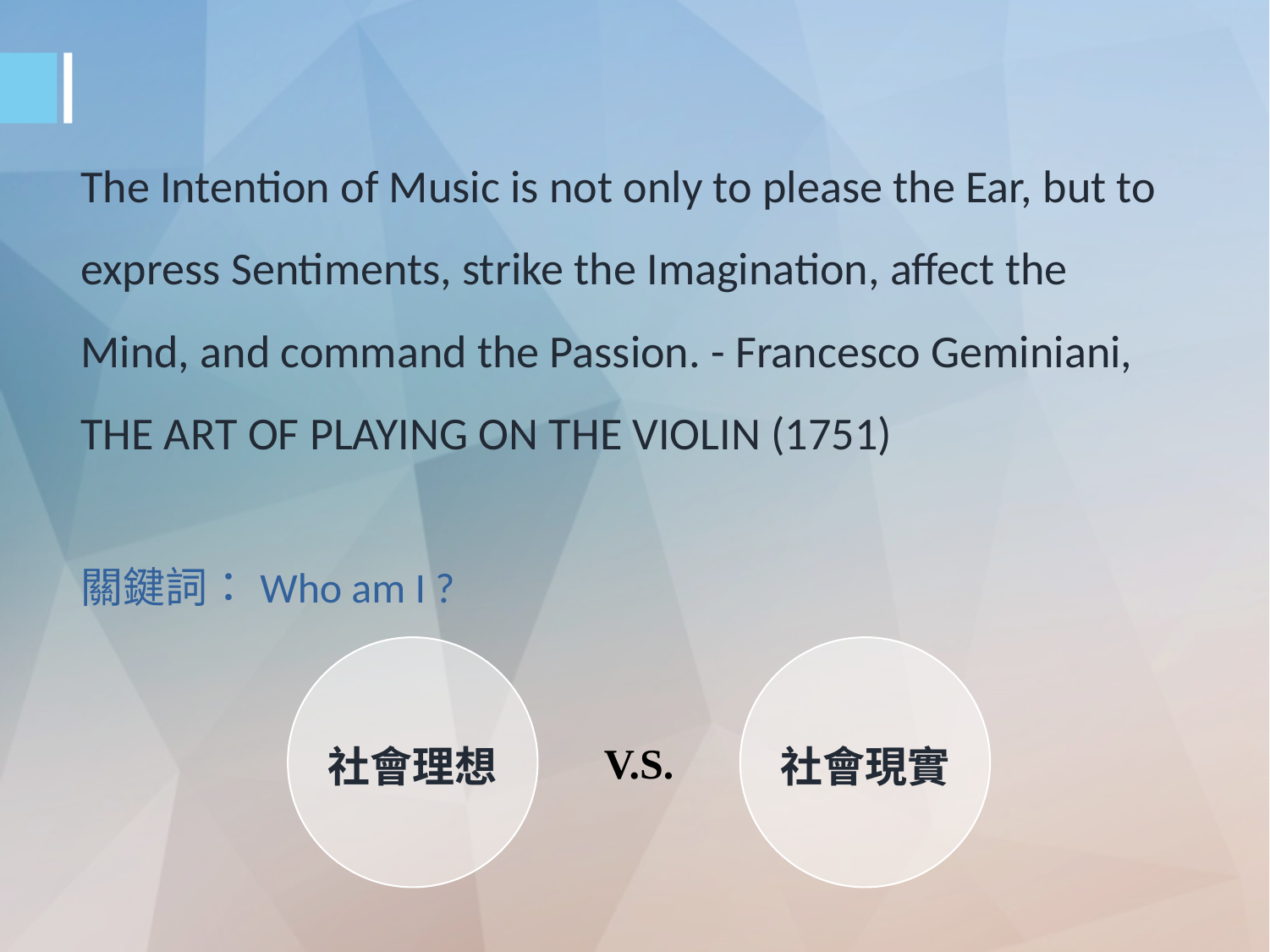

The Intention of Music is not only to please the Ear, but to express Sentiments, strike the Imagination, affect the Mind, and command the Passion. - Francesco Geminiani, THE ART OF PLAYING ON THE VIOLIN (1751)

關鍵詞：Who am I ?

社會理想

社會現實
V.S.